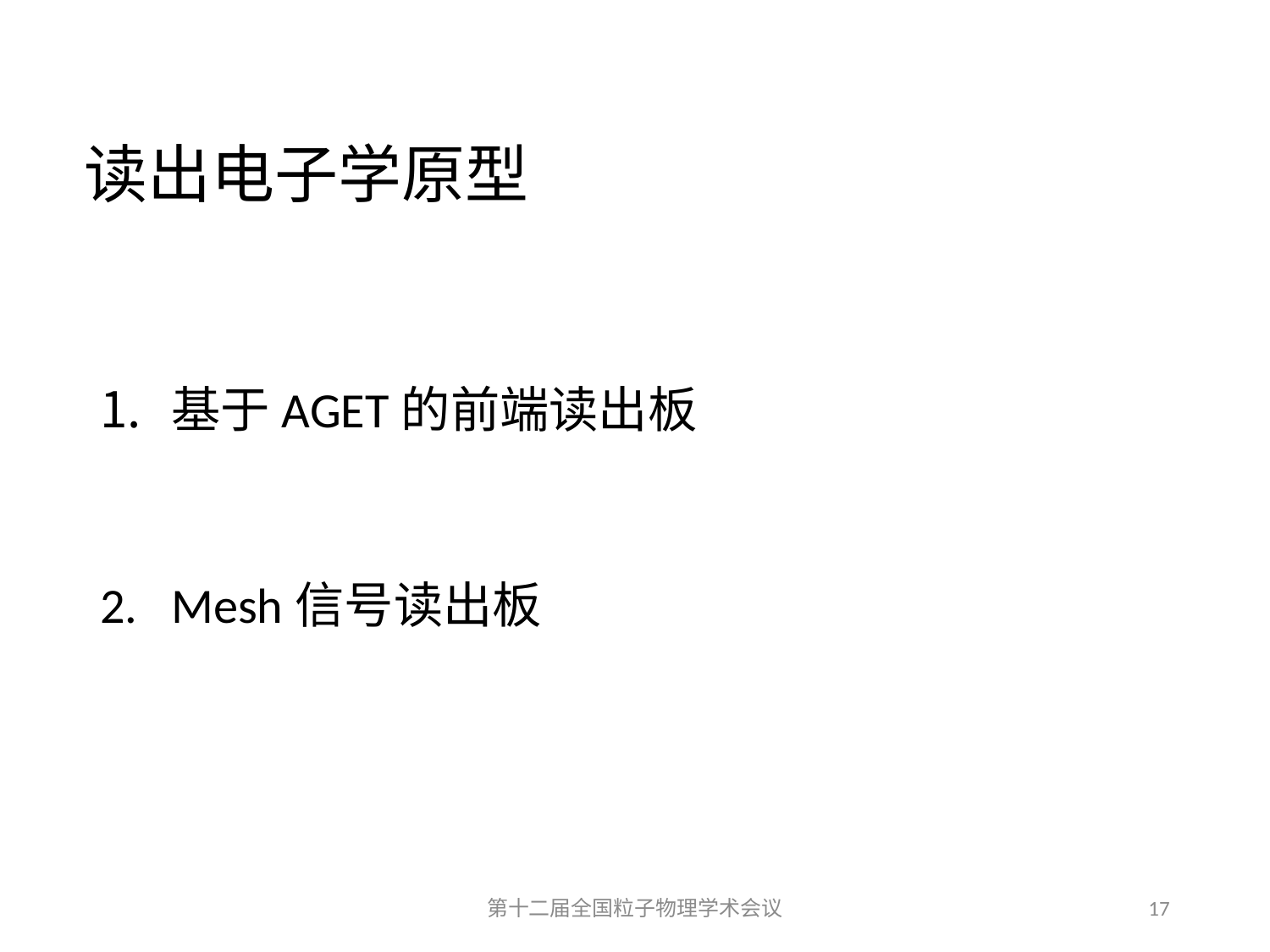

# 读出电子学原型
基于AGET的前端读出板
Mesh信号读出板
第十二届全国粒子物理学术会议
17